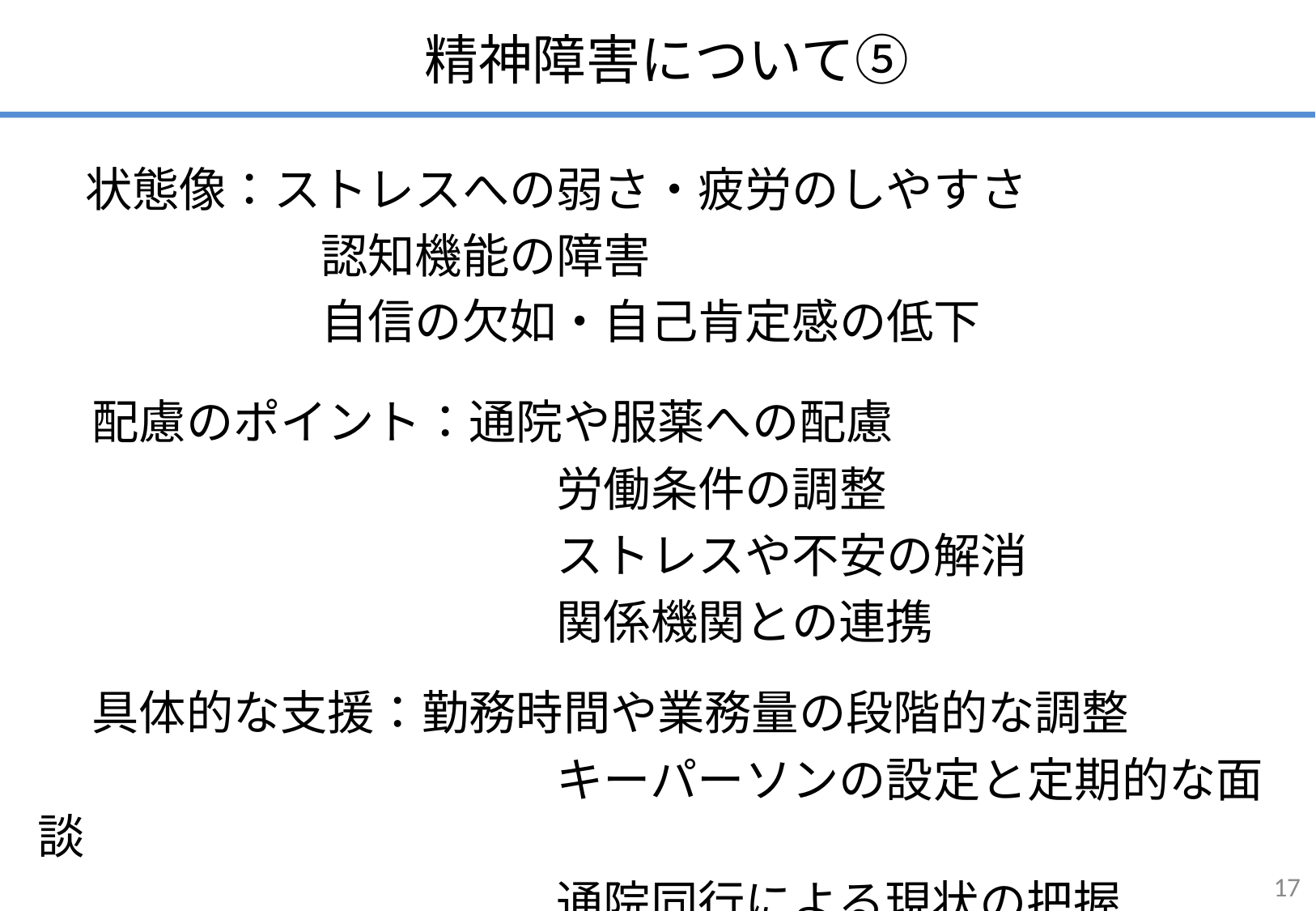

精神障害について⑤

　状態像：ストレスへの弱さ・疲労のしやすさ
　　　　　　認知機能の障害
　　　　　　自信の欠如・自己肯定感の低下

　配慮のポイント：通院や服薬への配慮
　　　　　　　　　　　労働条件の調整
　　　　　　　　　　　ストレスや不安の解消
　　　　　　　　　　　関係機関との連携

　具体的な支援：勤務時間や業務量の段階的な調整
　　　　　　　　　　　キーパーソンの設定と定期的な面談
　　　　　　　　　　　通院同行による現状の把握

17